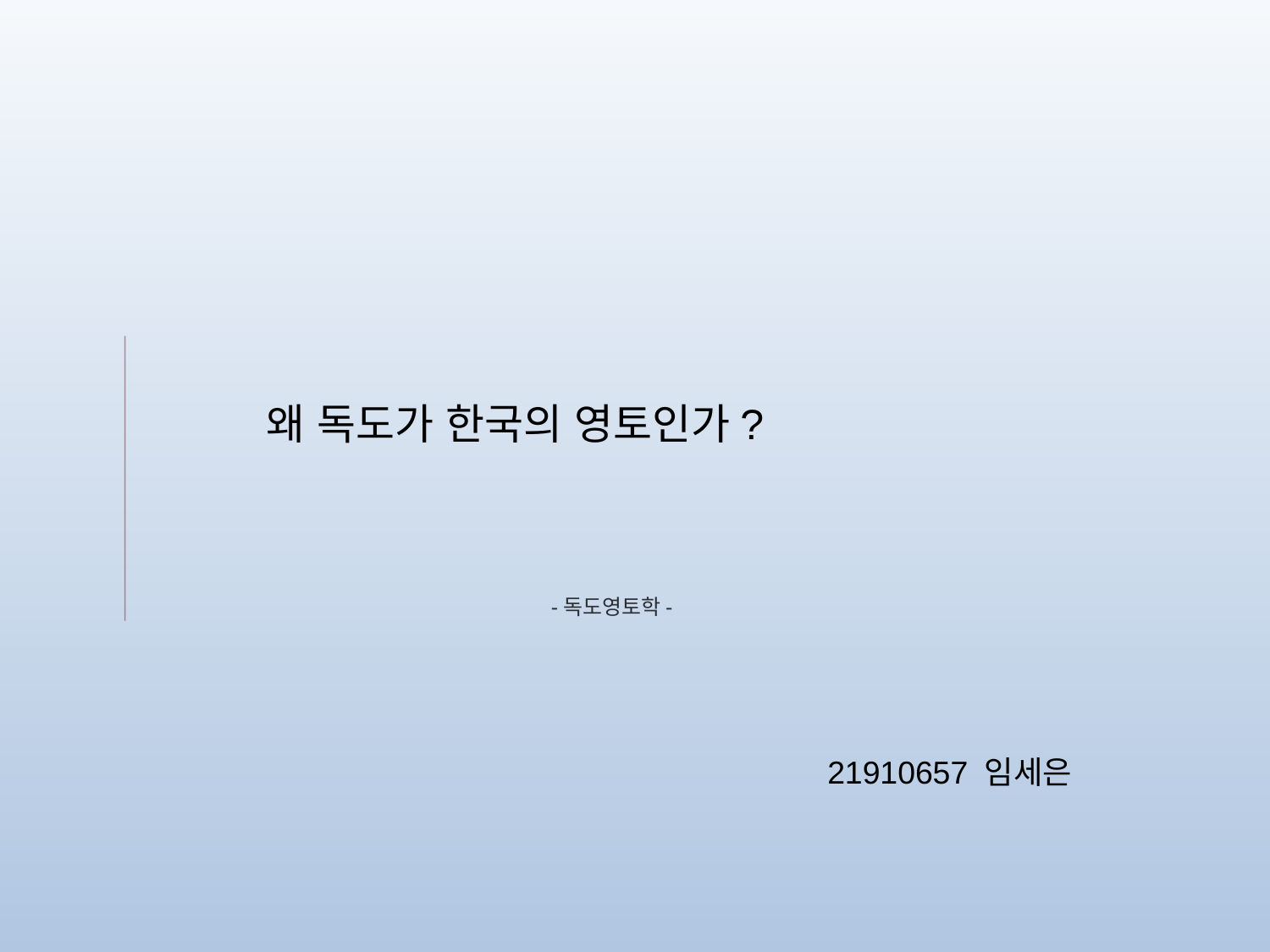

왜 독도가 한국의 영토인가?
-독도영토학-
21910657 임세은